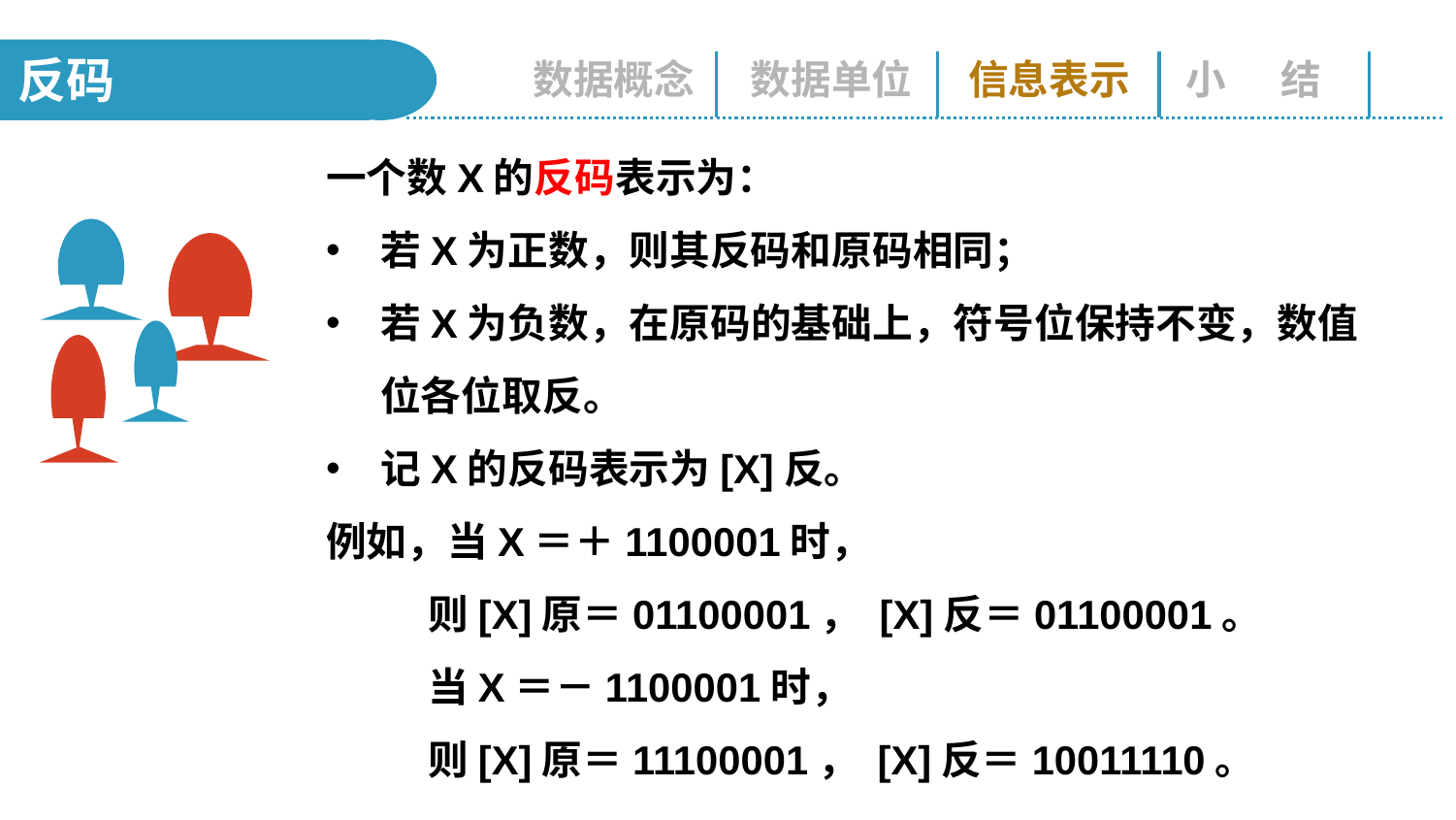

反码
数据概念
数据单位
信息表示
小      结
一个数X的反码表示为：
若X为正数，则其反码和原码相同；
若X为负数，在原码的基础上，符号位保持不变，数值位各位取反。
记X的反码表示为[X]反。
例如，当X＝＋1100001时，
          则[X]原＝01100001， [X]反＝01100001。
          当X＝－1100001时，
          则[X]原＝11100001， [X]反＝10011110。